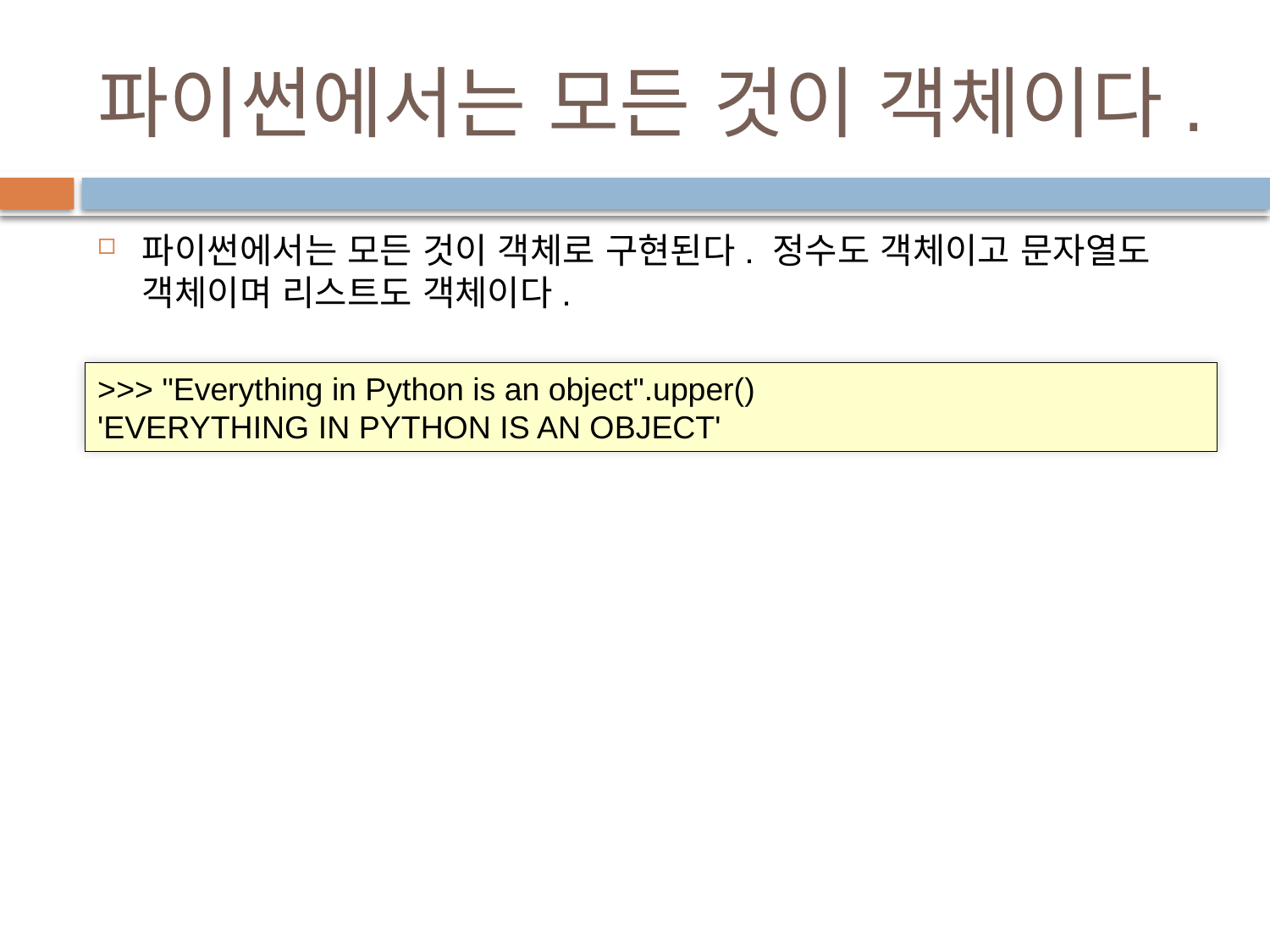

# 파이썬에서는 모든 것이 객체이다.
파이썬에서는 모든 것이 객체로 구현된다. 정수도 객체이고 문자열도 객체이며 리스트도 객체이다.
>>> "Everything in Python is an object".upper()
'EVERYTHING IN PYTHON IS AN OBJECT'